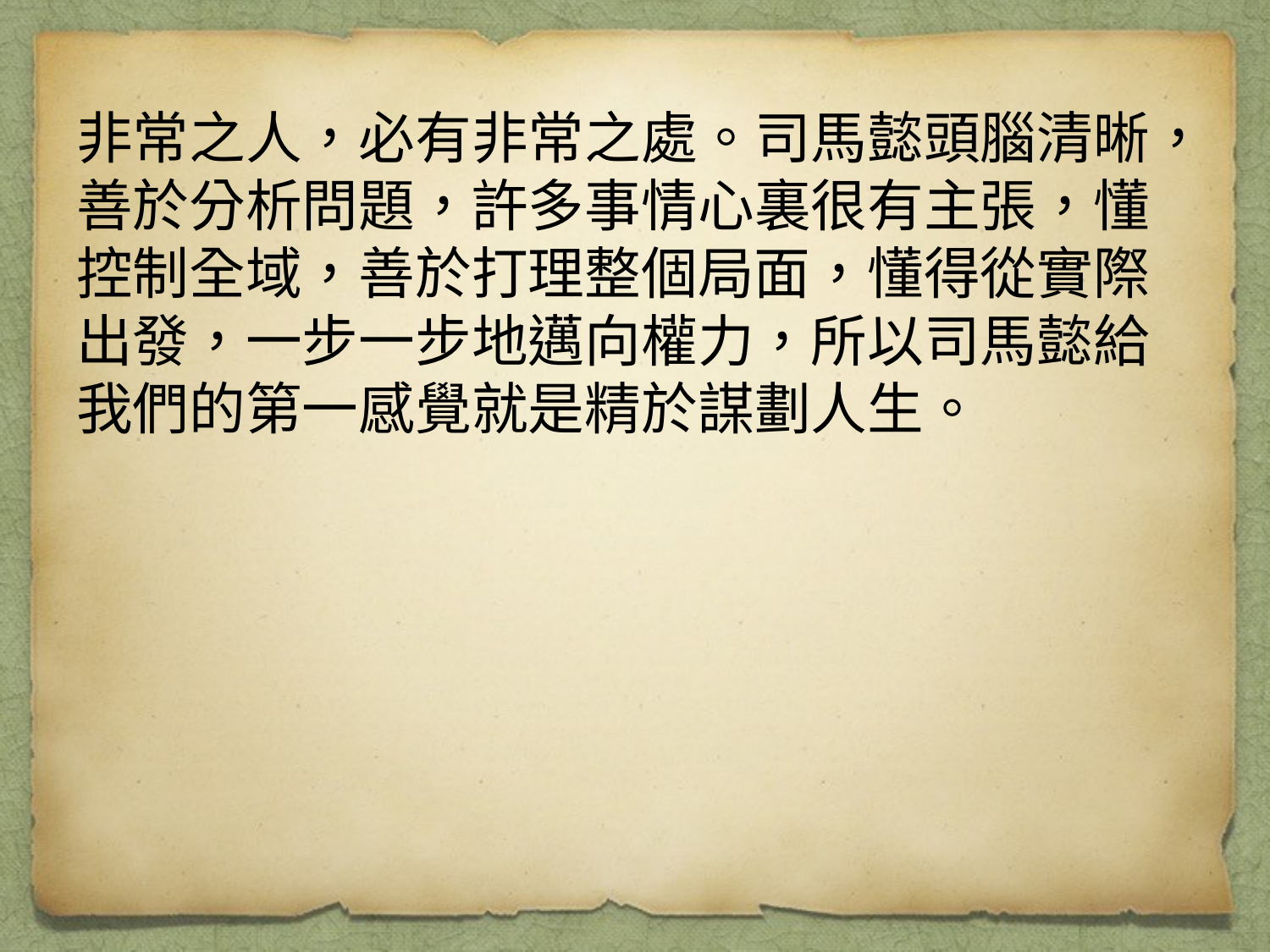

#
非常之人，必有非常之處。司馬懿頭腦清晰，善於分析問題，許多事情心裏很有主張，懂控制全域，善於打理整個局面，懂得從實際出發，一步一步地邁向權力，所以司馬懿給我們的第一感覺就是精於謀劃人生。